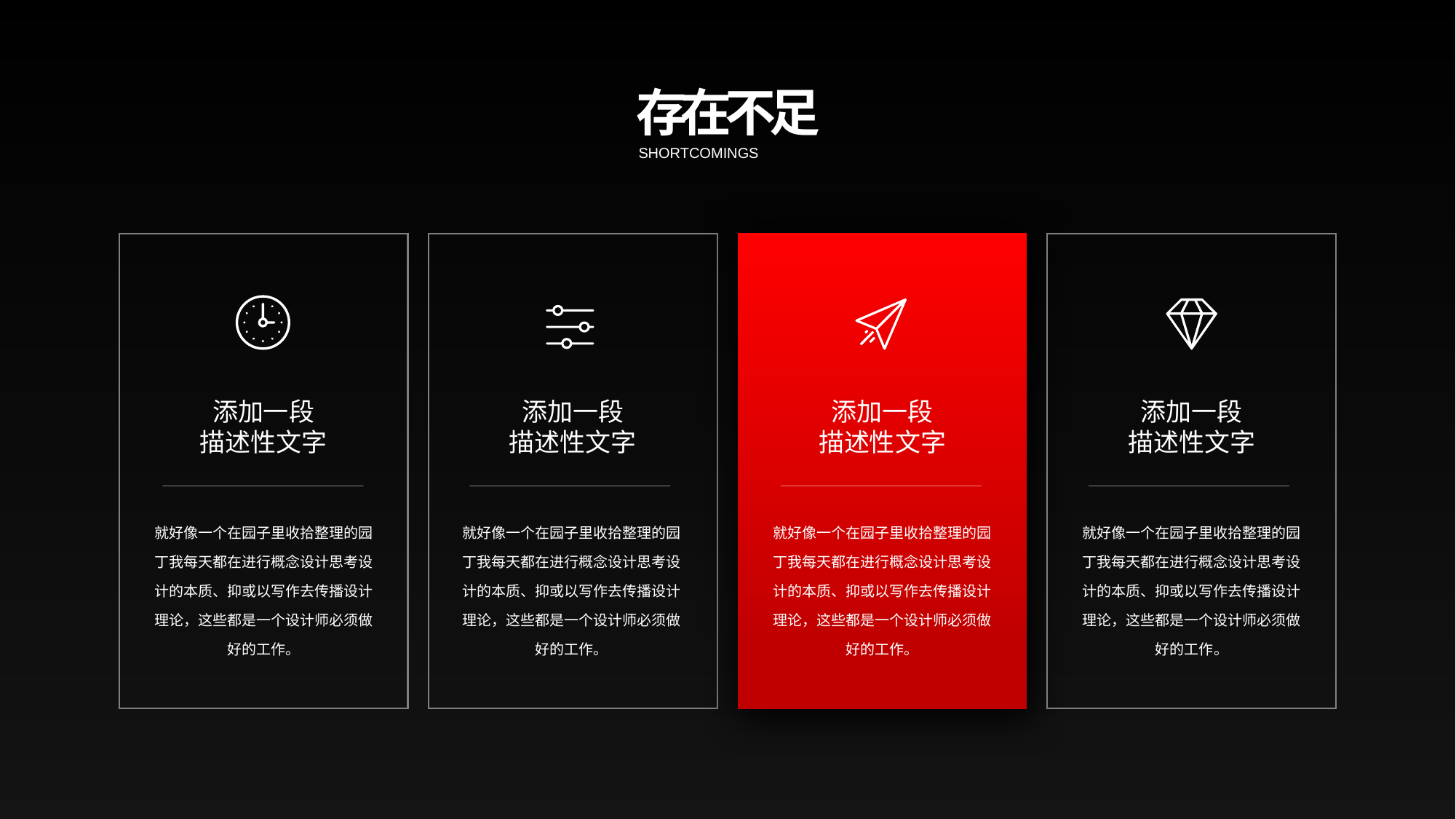

存
在
不
足
SHORTCOMINGS

添加一段
描述性文字
就好像一个在园子里收拾整理的园丁我每天都在进行概念设计思考设计的本质、抑或以写作去传播设计理论，这些都是一个设计师必须做好的工作。

添加一段
描述性文字
就好像一个在园子里收拾整理的园丁我每天都在进行概念设计思考设计的本质、抑或以写作去传播设计理论，这些都是一个设计师必须做好的工作。

添加一段
描述性文字
就好像一个在园子里收拾整理的园丁我每天都在进行概念设计思考设计的本质、抑或以写作去传播设计理论，这些都是一个设计师必须做好的工作。

添加一段
描述性文字
就好像一个在园子里收拾整理的园丁我每天都在进行概念设计思考设计的本质、抑或以写作去传播设计理论，这些都是一个设计师必须做好的工作。